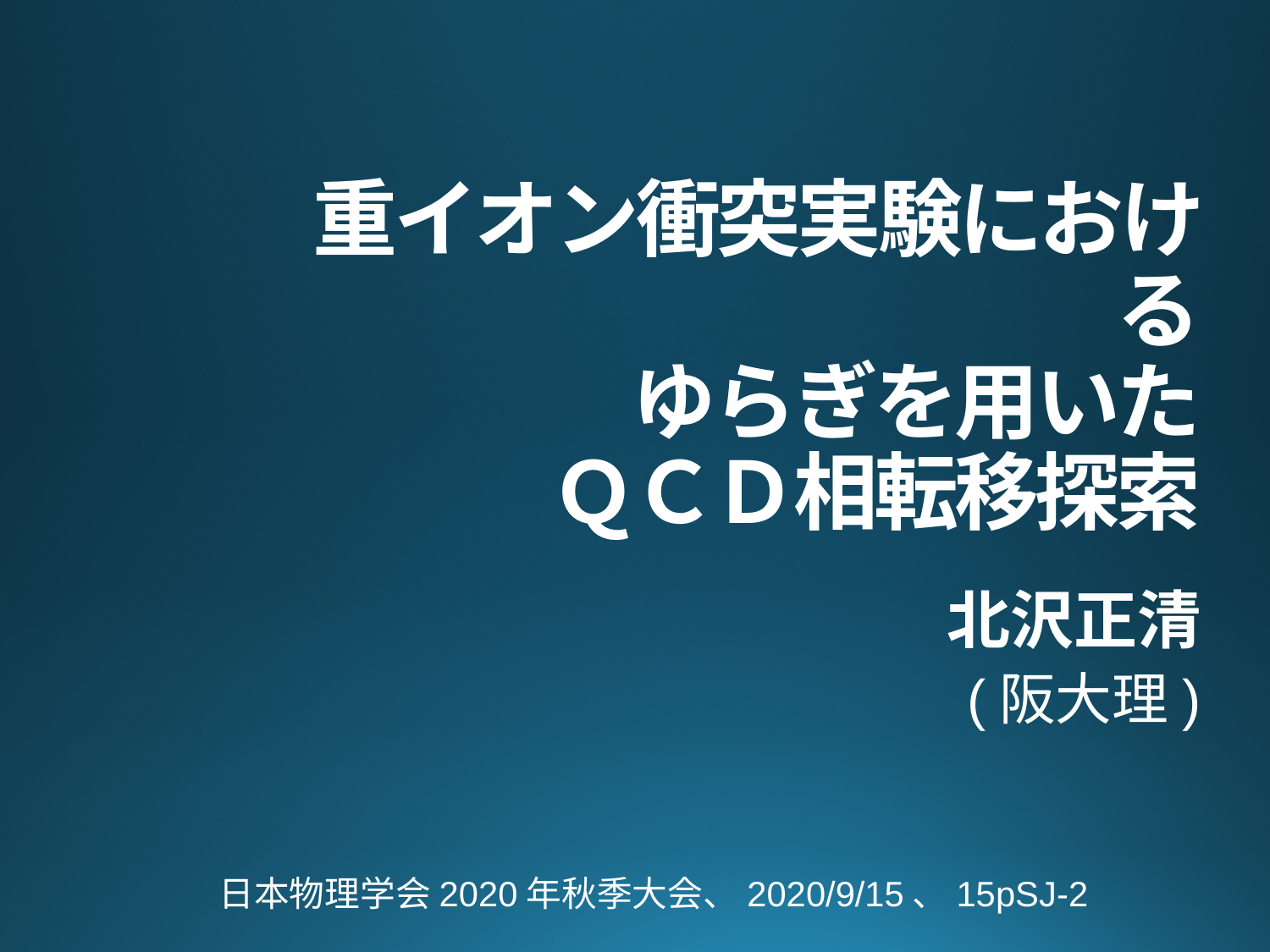

# 重イオン衝突実験における ゆらぎを用いた ＱＣＤ相転移探索
北沢正清
(阪大理)
日本物理学会2020年秋季大会、2020/9/15、15pSJ-2